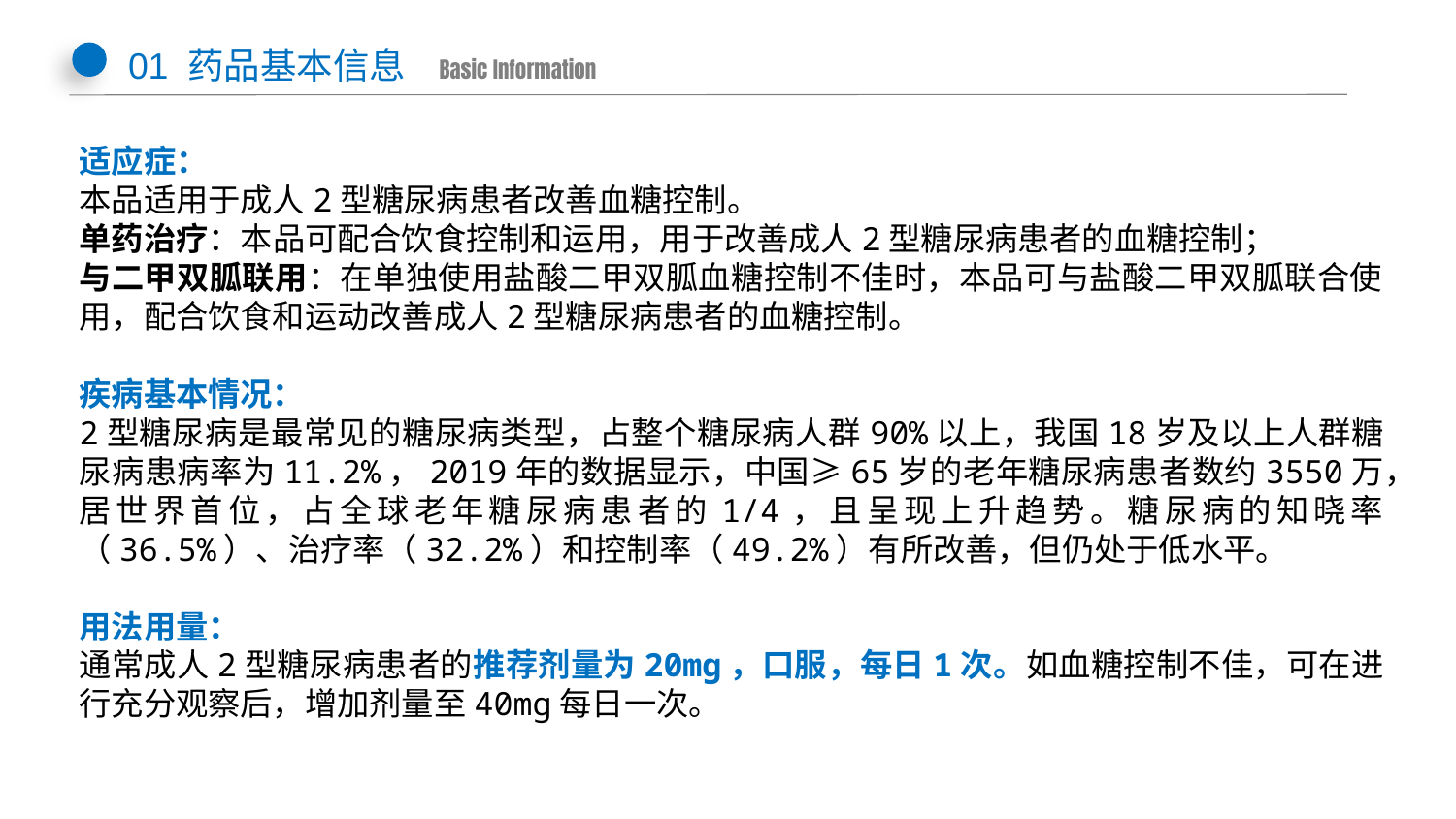

01 药品基本信息   Basic Information

适应症：
本品适用于成人2型糖尿病患者改善血糖控制。
单药治疗：本品可配合饮食控制和运用，用于改善成人2型糖尿病患者的血糖控制；
与二甲双胍联用：在单独使用盐酸二甲双胍血糖控制不佳时，本品可与盐酸二甲双胍联合使用，配合饮食和运动改善成人2型糖尿病患者的血糖控制。

疾病基本情况：
2型糖尿病是最常见的糖尿病类型，占整个糖尿病人群90%以上，我国18岁及以上人群糖尿病患病率为11.2%，2019年的数据显示，中国≥65岁的老年糖尿病患者数约3550万，居世界首位，占全球老年糖尿病患者的1/4，且呈现上升趋势。糖尿病的知晓率（36.5%）、治疗率（32.2%）和控制率（49.2%）有所改善，但仍处于低水平。

用法用量：
通常成人2型糖尿病患者的推荐剂量为20mg，口服，每日1次。如血糖控制不佳，可在进行充分观察后，增加剂量至40mg每日一次。